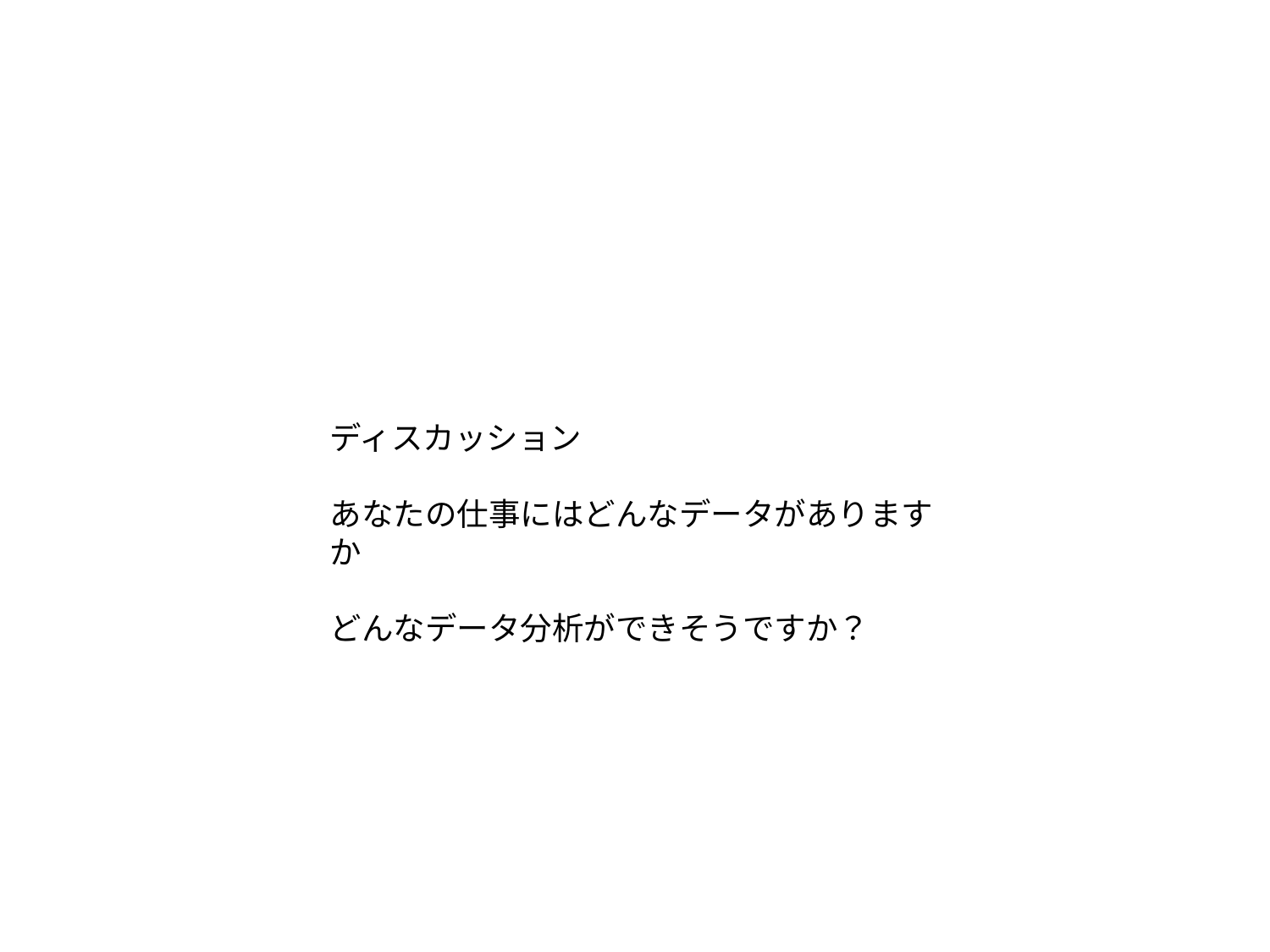

ディスカッション

あなたの仕事にはどんなデータがありますか

どんなデータ分析ができそうですか？